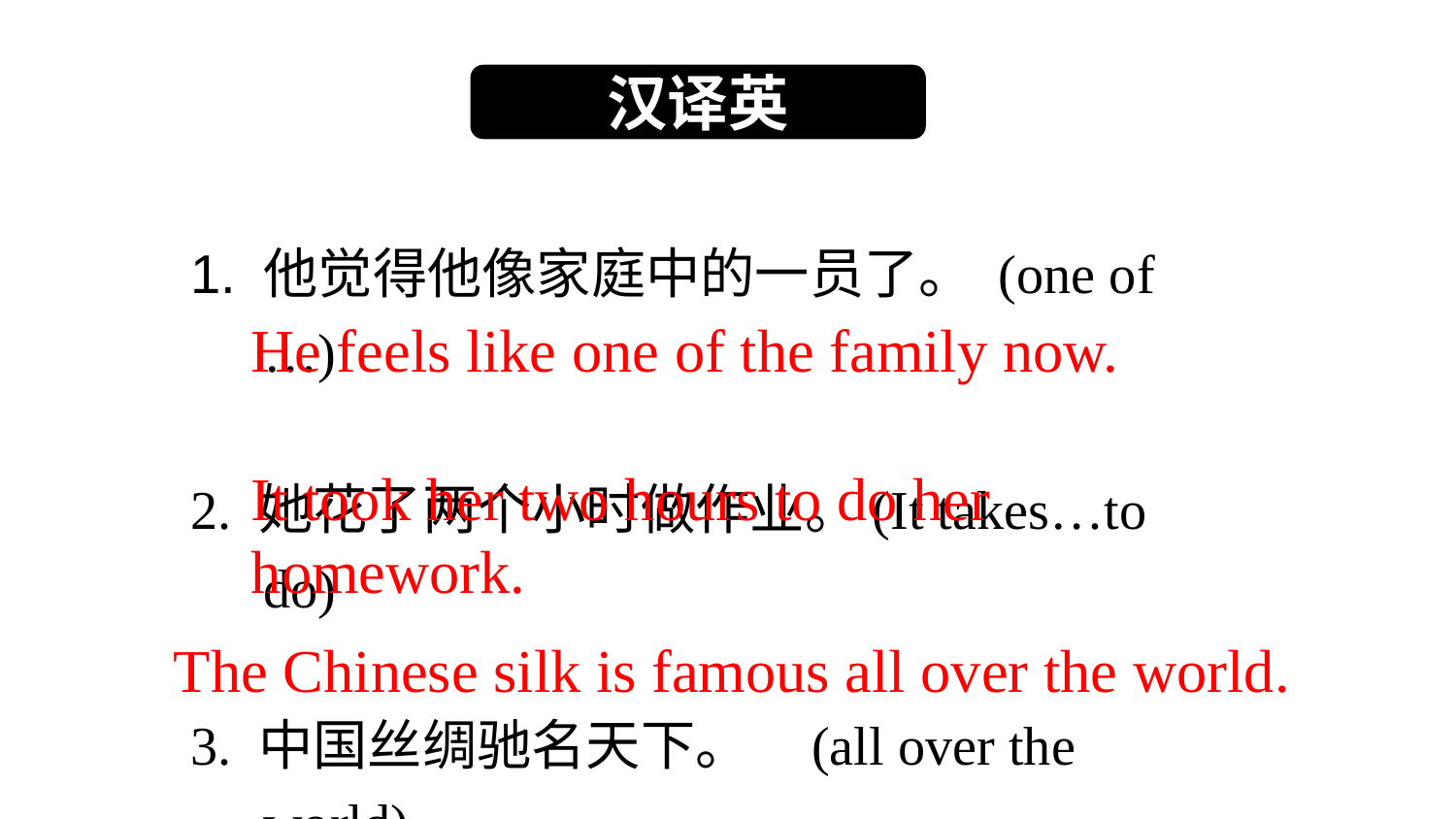

汉译英
他觉得他像家庭中的一员了。 (one of …)

2. 她花了两个小时做作业。(It takes…to do)

3. 中国丝绸驰名天下。    (all over the world)
He feels like one of the family now.
It took her two hours to do her homework.
The Chinese silk is famous all over the world.